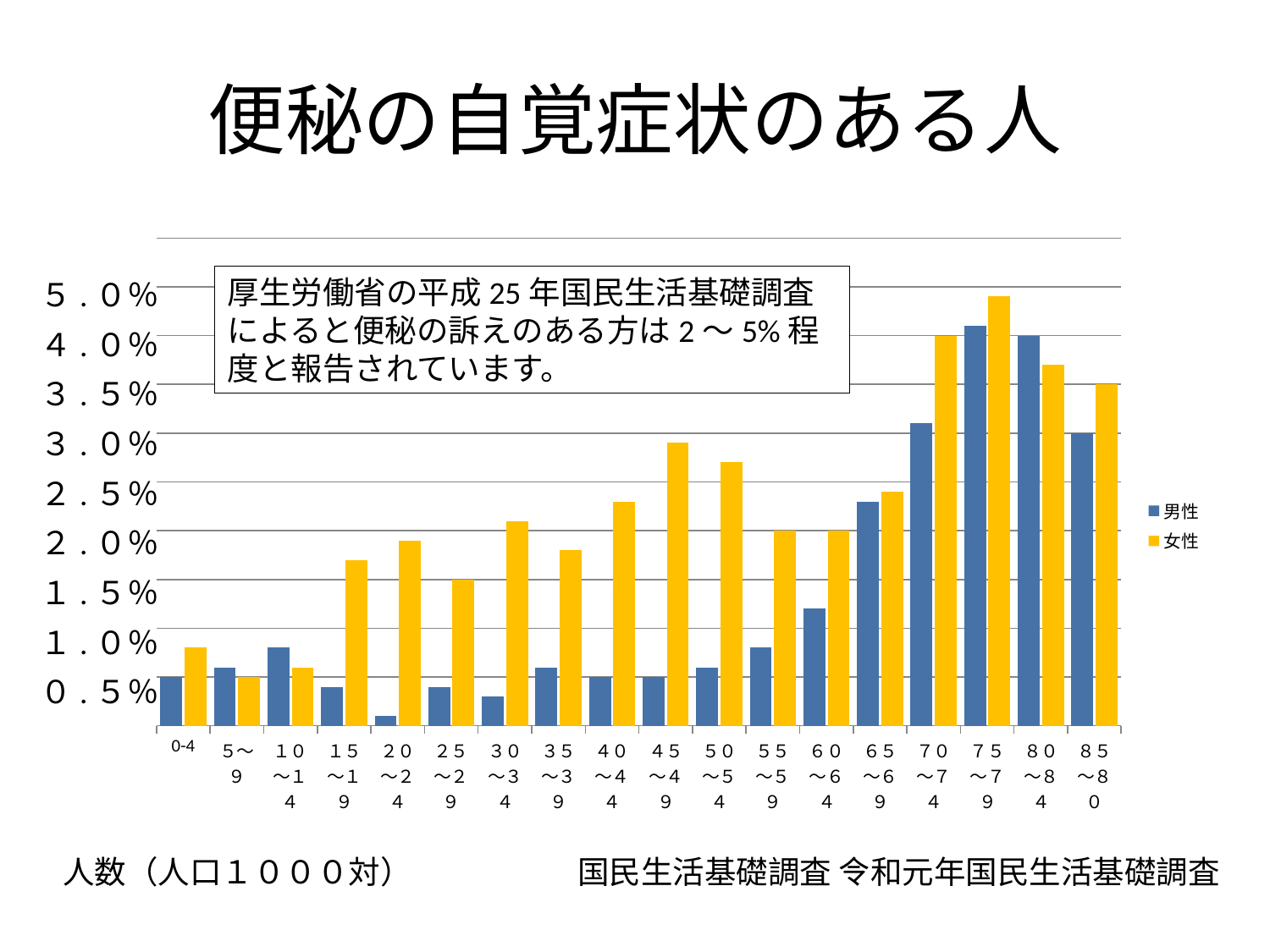

# 便秘の自覚症状のある人

### Chart

| Category | 男性 | 女性 |
|---|---|---|
| 0-4 | 5.0 | 8.0 |
| ５～９ | 6.0 | 5.0 |
| １０～１４ | 8.0 | 6.0 |
| １５～１９ | 4.0 | 17.0 |
| ２０～２４ | 1.0 | 19.0 |
| ２５～２９ | 4.0 | 15.0 |
| ３０～３４ | 3.0 | 21.0 |
| ３５～３９ | 6.0 | 18.0 |
| ４０～４４ | 5.0 | 23.0 |
| ４５～４９ | 5.0 | 29.0 |
| ５０～５４ | 6.0 | 27.0 |
| ５５～５９ | 8.0 | 20.0 |
| ６０～６４ | 12.0 | 20.0 |
| ６５～６９ | 23.0 | 24.0 |
| ７０～７４ | 31.0 | 40.0 |
| ７５～７９ | 41.0 | 44.0 |
| ８０～８４ | 40.0 | 37.0 |
| ８５～８０ | 30.0 | 35.0 |
厚生労働省の平成25年国民生活基礎調査によると便秘の訴えのある方は2～5%程度と報告されています。
５.０％
４.０％
３.５％
３.０％
２.５％
２.０％
１.５％
１.０％
０.５％
人数（人口１０００対）
国民生活基礎調査 令和元年国民生活基礎調査